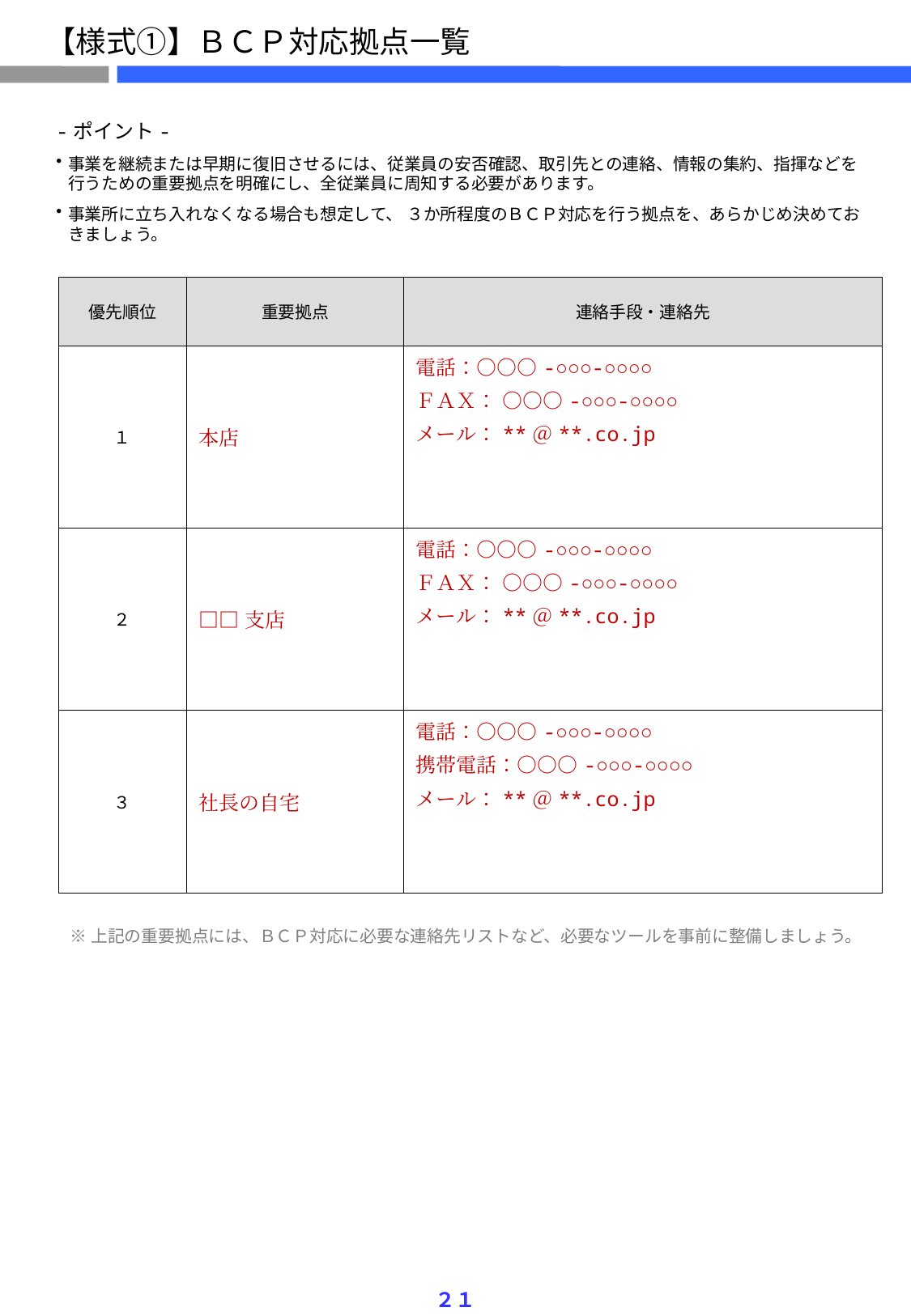

【様式①】ＢＣＰ対応拠点一覧
-ポイント-
事業を継続または早期に復旧させるには、従業員の安否確認、取引先との連絡、情報の集約、指揮などを行うための重要拠点を明確にし、全従業員に周知する必要があります。
事業所に立ち入れなくなる場合も想定して、 ３か所程度のＢＣＰ対応を行う拠点を、あらかじめ決めておきましょう。
| 優先順位 | 重要拠点 | 連絡手段・連絡先 |
| --- | --- | --- |
| １ | 本店 | 電話：○○○-○○○-○○○○ ＦＡＸ： ○○○-○○○-○○○○ メール：\*\*＠\*\*.co.jp |
| ２ | □□支店 | 電話：○○○-○○○-○○○○ ＦＡＸ： ○○○-○○○-○○○○ メール：\*\*＠\*\*.co.jp |
| ３ | 社長の自宅 | 電話：○○○-○○○-○○○○ 携帯電話：○○○-○○○-○○○○ メール：\*\*＠\*\*.co.jp |
※上記の重要拠点には、ＢＣＰ対応に必要な連絡先リストなど、必要なツールを事前に整備しましょう。
２１